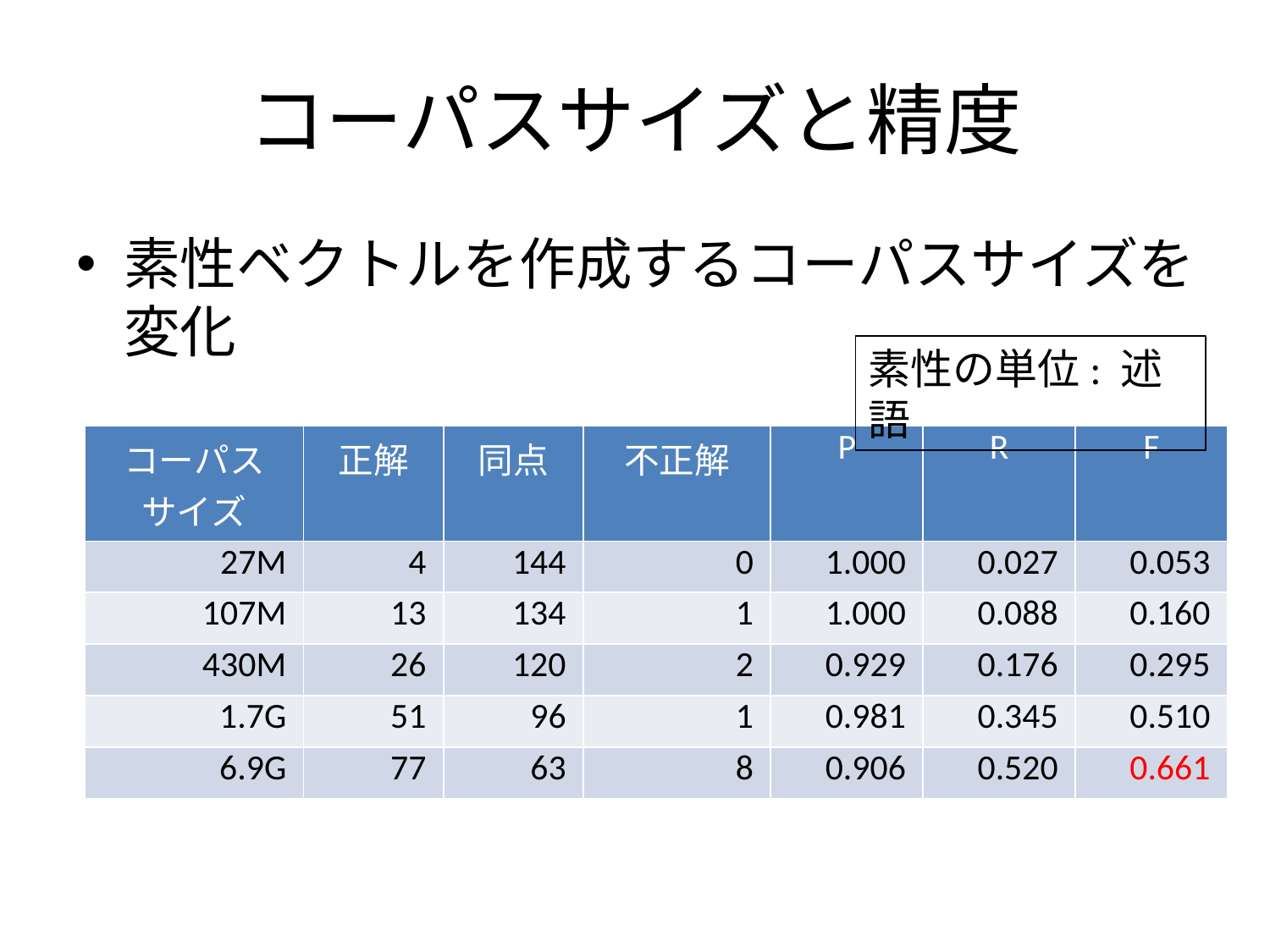

# コーパスサイズと精度
素性ベクトルを作成するコーパスサイズを変化
素性の単位: 述語
| コーパス サイズ | 正解 | 同点 | 不正解 | P | R | F |
| --- | --- | --- | --- | --- | --- | --- |
| 27M | 4 | 144 | 0 | 1.000 | 0.027 | 0.053 |
| 107M | 13 | 134 | 1 | 1.000 | 0.088 | 0.160 |
| 430M | 26 | 120 | 2 | 0.929 | 0.176 | 0.295 |
| 1.7G | 51 | 96 | 1 | 0.981 | 0.345 | 0.510 |
| 6.9G | 77 | 63 | 8 | 0.906 | 0.520 | 0.661 |